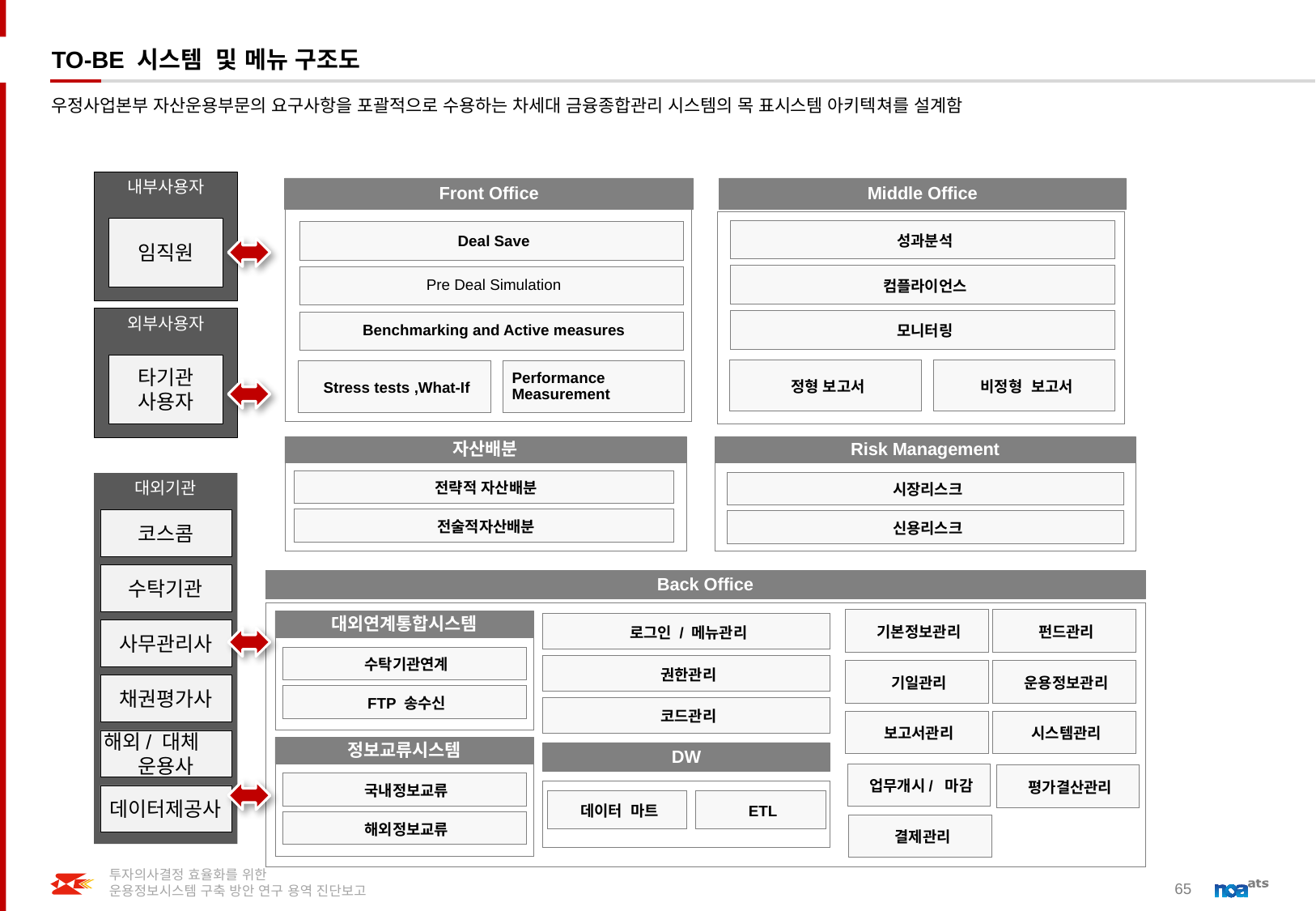

# TO-BE 시스템  및 메뉴 구조도
우정사업본부 자산운용부문의 요구사항을 포괄적으로 수용하는 차세대 금융종합관리 시스템의 목 표시스템 아키텍쳐를 설계함
내부사용자
Front Office

Deal Save
Pre Deal Simulation
Benchmarking and Active measures
Stress tests ,What-If
Performance Measurement
Middle Office

성과분석
컴플라이언스
모니터링
정형 보고서
비정형  보고서
임직원

외부사용자
타기관
사용자

자산배분
Risk Management

전략적 자산배분
전술적자산배분
시장리스크
신용리스크
대외기관
코스콤
수탁기관
Back Office

기본정보관리
펀드관리
기일관리
운용정보관리
보고서관리
시스템관리
업무개시/  마감
평가결산관리
결제관리
대외연계통합시스템

수탁기관연계
FTP 송수신
로그인 / 메뉴관리
권한관리
코드관리
사무관리사

채권평가사
해외/ 대체      운용사
정보교류시스템

국내정보교류
해외정보교류
DW

데이터  마트
ETL

데이터제공사